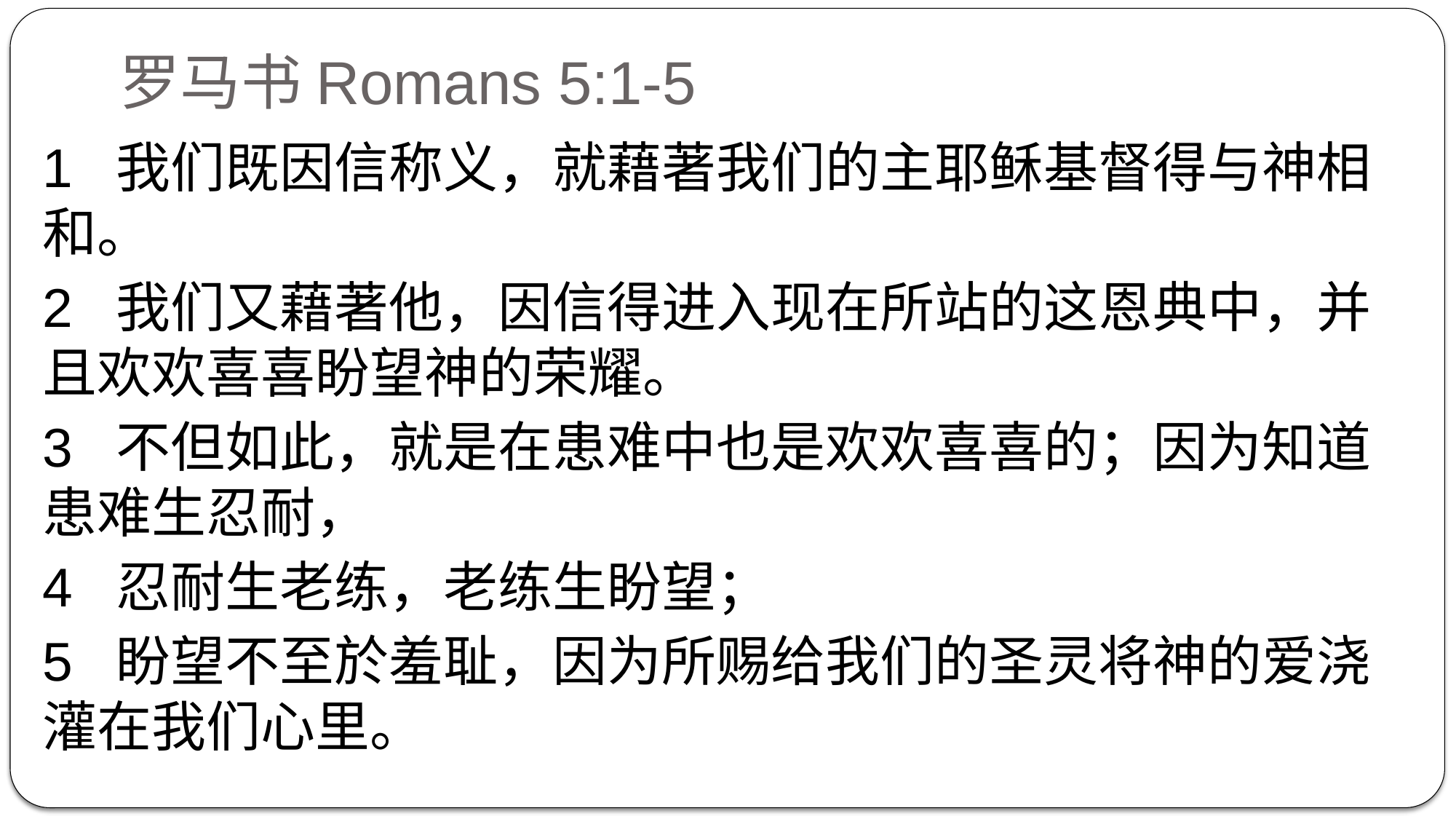

罗马书Romans 5:1-5
1  我们既因信称义，就藉著我们的主耶稣基督得与神相和。
2  我们又藉著他，因信得进入现在所站的这恩典中，并且欢欢喜喜盼望神的荣耀。
3  不但如此，就是在患难中也是欢欢喜喜的；因为知道患难生忍耐，
4  忍耐生老练，老练生盼望；
5  盼望不至於羞耻，因为所赐给我们的圣灵将神的爱浇灌在我们心里。